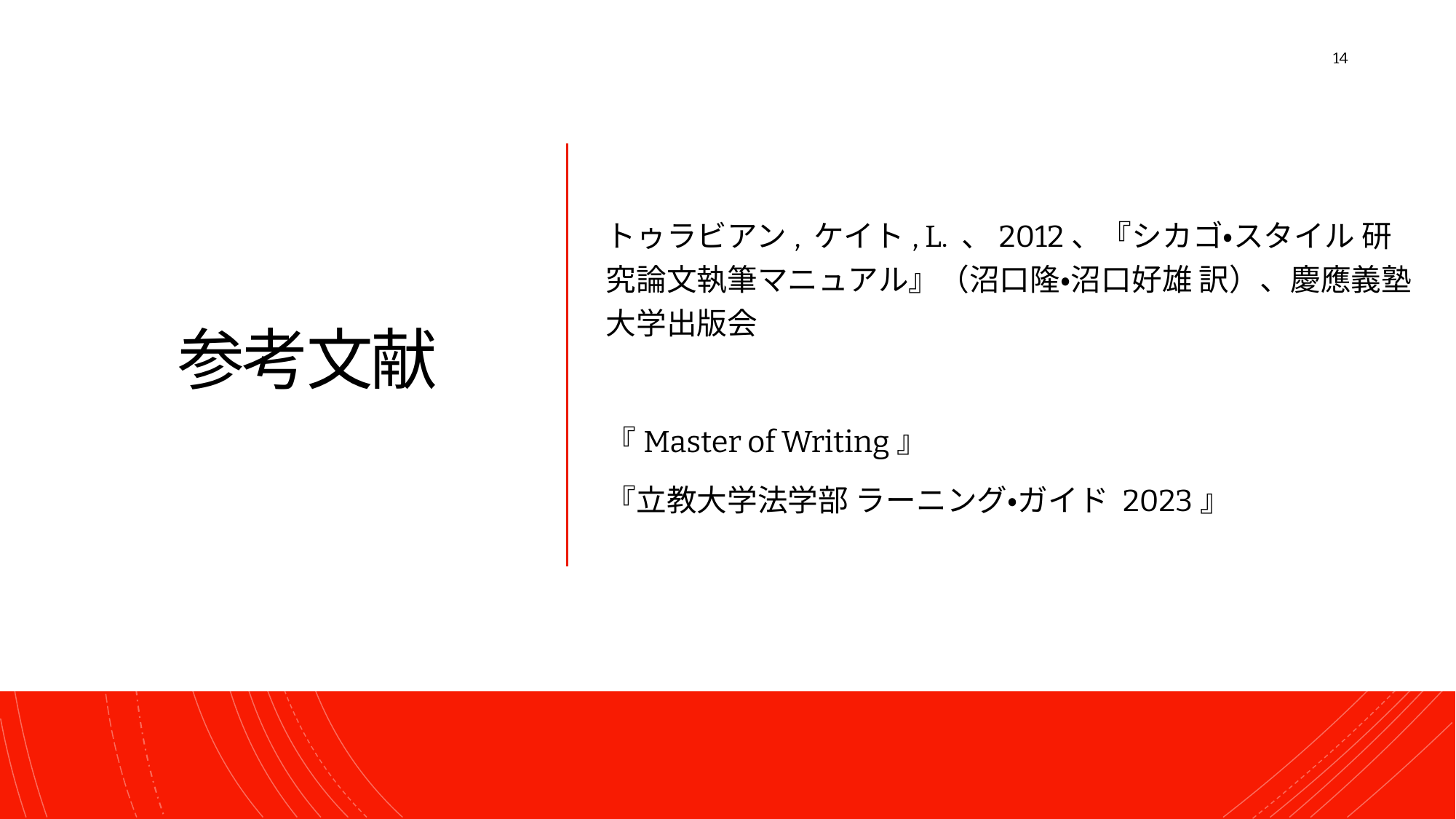

14
# 参考文献
トゥラビアン, ケイト, L. 、2012、『シカゴ・スタイル 研究論文執筆マニュアル』（沼口隆・沼口好雄 訳）、慶應義塾大学出版会

『Master of Writing』
『立教大学法学部 ラーニング・ガイド 2023』